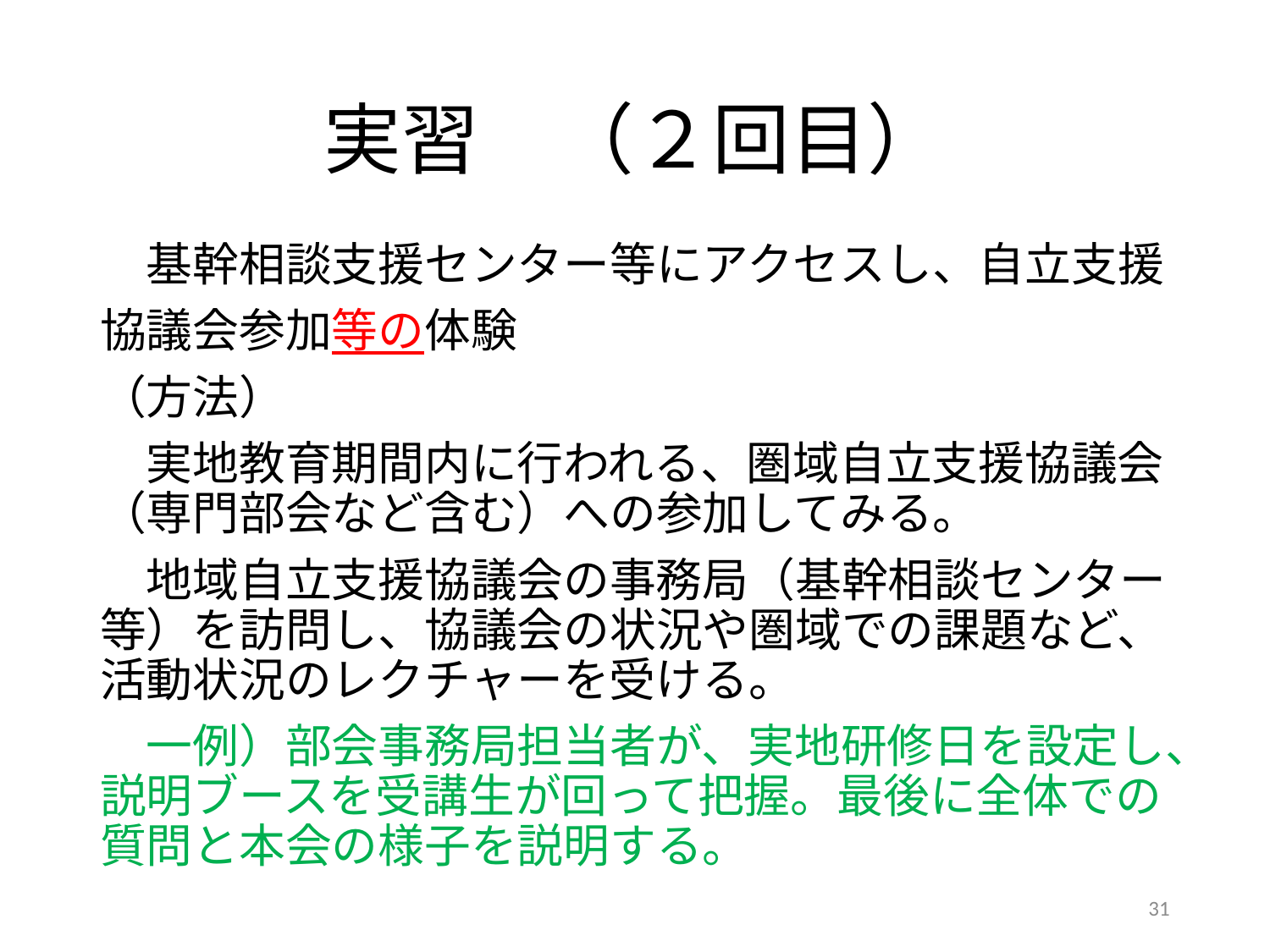

# 実習　（２回目）
　基幹相談支援センター等にアクセスし、自立支援
協議会参加等の体験
（方法）
　実地教育期間内に行われる、圏域自立支援協議会（専門部会など含む）への参加してみる。
　地域自立支援協議会の事務局（基幹相談センター等）を訪問し、協議会の状況や圏域での課題など、活動状況のレクチャーを受ける。
　一例）部会事務局担当者が、実地研修日を設定し、説明ブースを受講生が回って把握。最後に全体での質問と本会の様子を説明する。
31